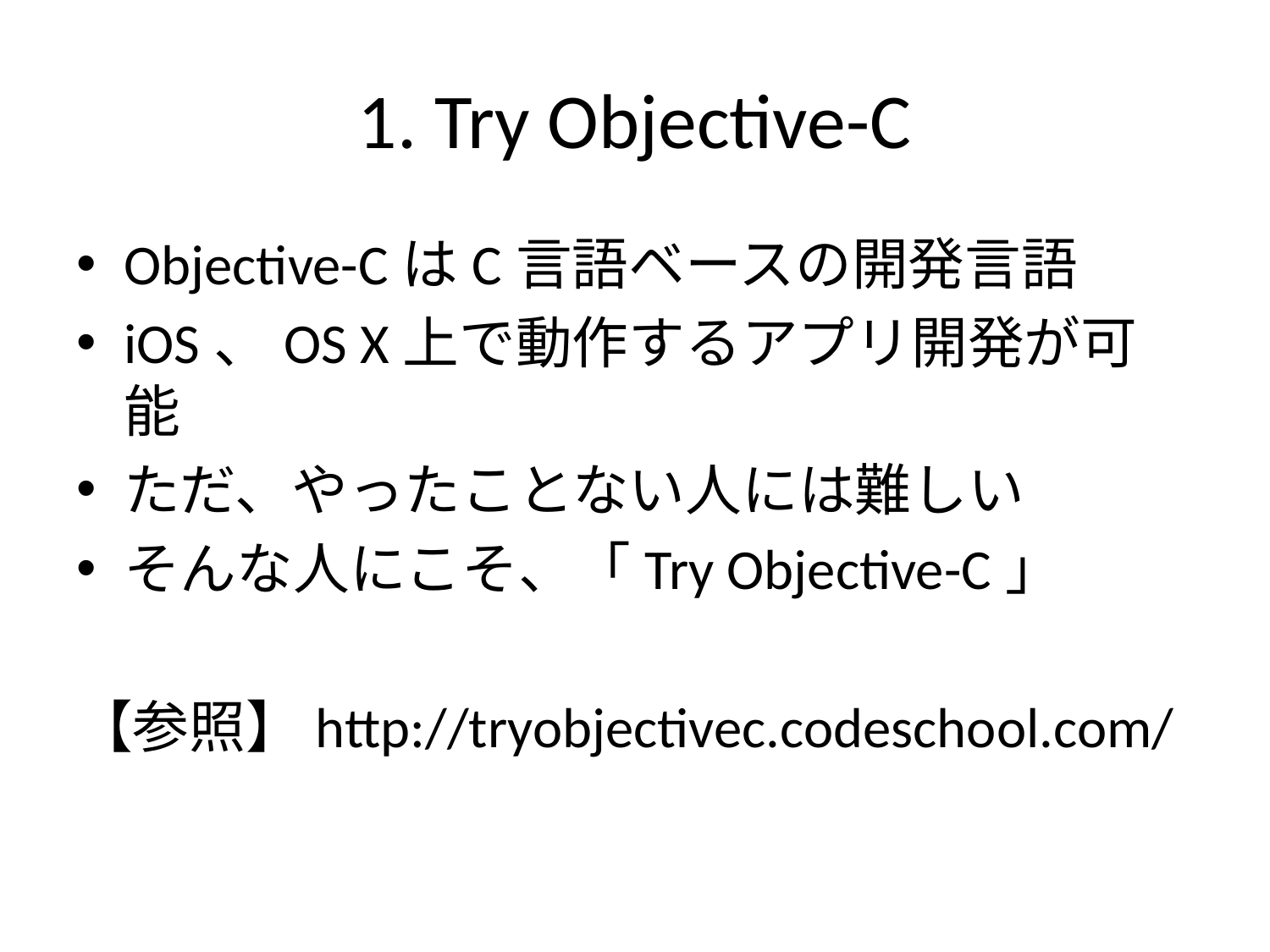

# 1. Try Objective-C
Objective-CはC言語ベースの開発言語
iOS、OS X上で動作するアプリ開発が可能
ただ、やったことない人には難しい
そんな人にこそ、「Try Objective-C」

【参照】http://tryobjectivec.codeschool.com/